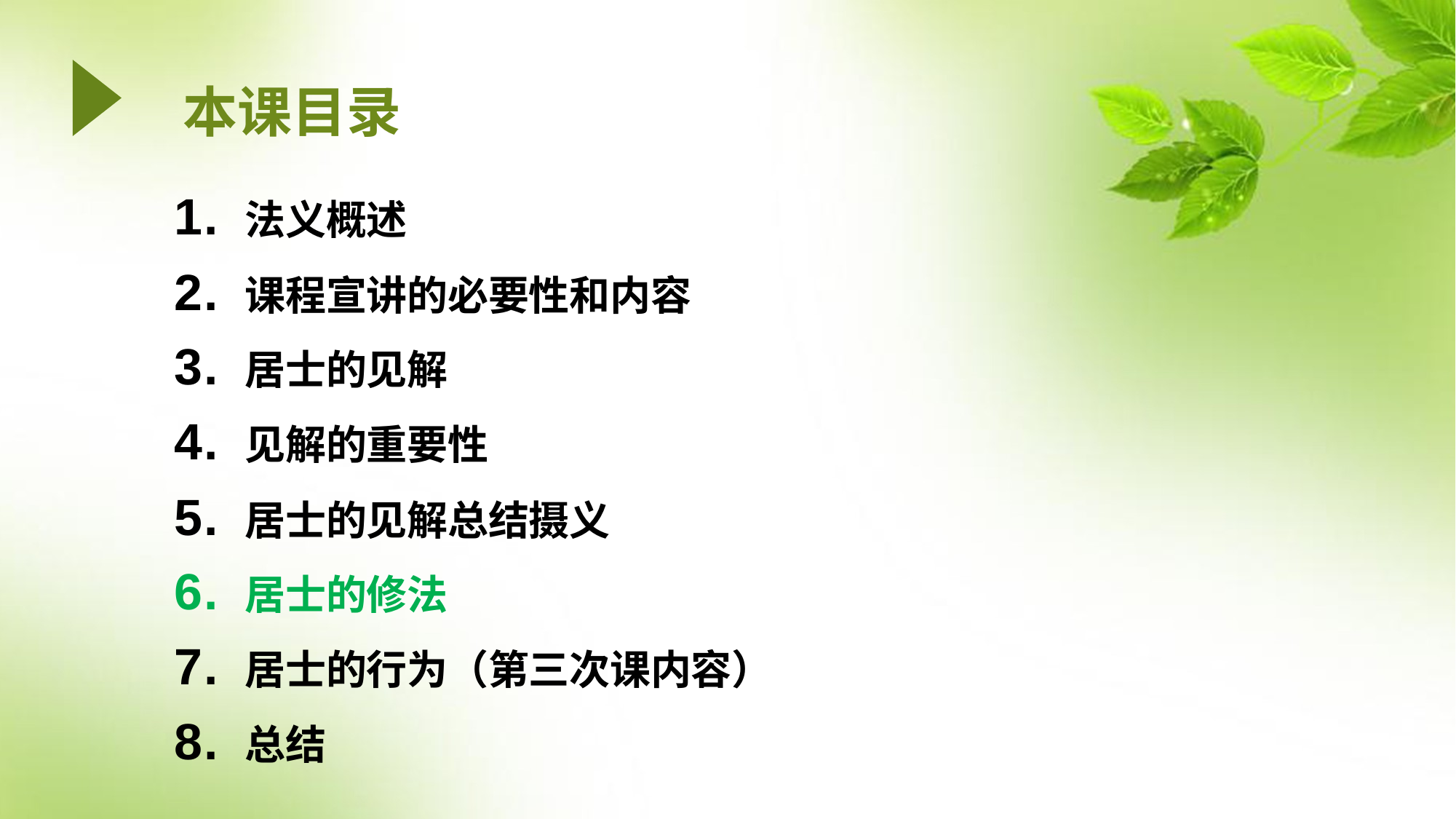

# 本课目录
法义概述
课程宣讲的必要性和内容
居士的见解
见解的重要性
居士的见解总结摄义
居士的修法
居士的行为（第三次课内容）
总结